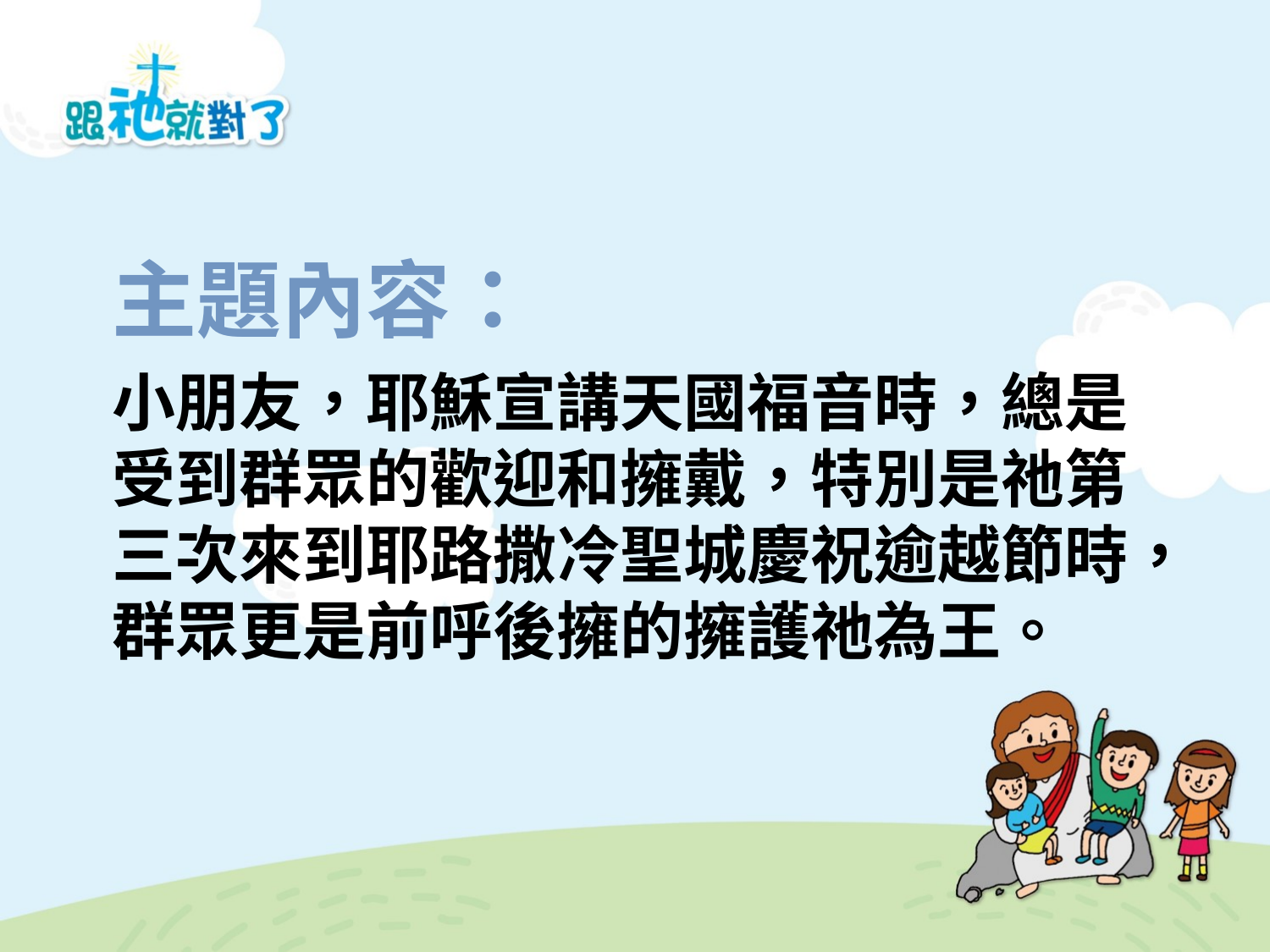

主題內容：
小朋友，耶穌宣講天國福音時，總是受到群眾的歡迎和擁戴，特別是祂第三次來到耶路撒冷聖城慶祝逾越節時，群眾更是前呼後擁的擁護祂為王。